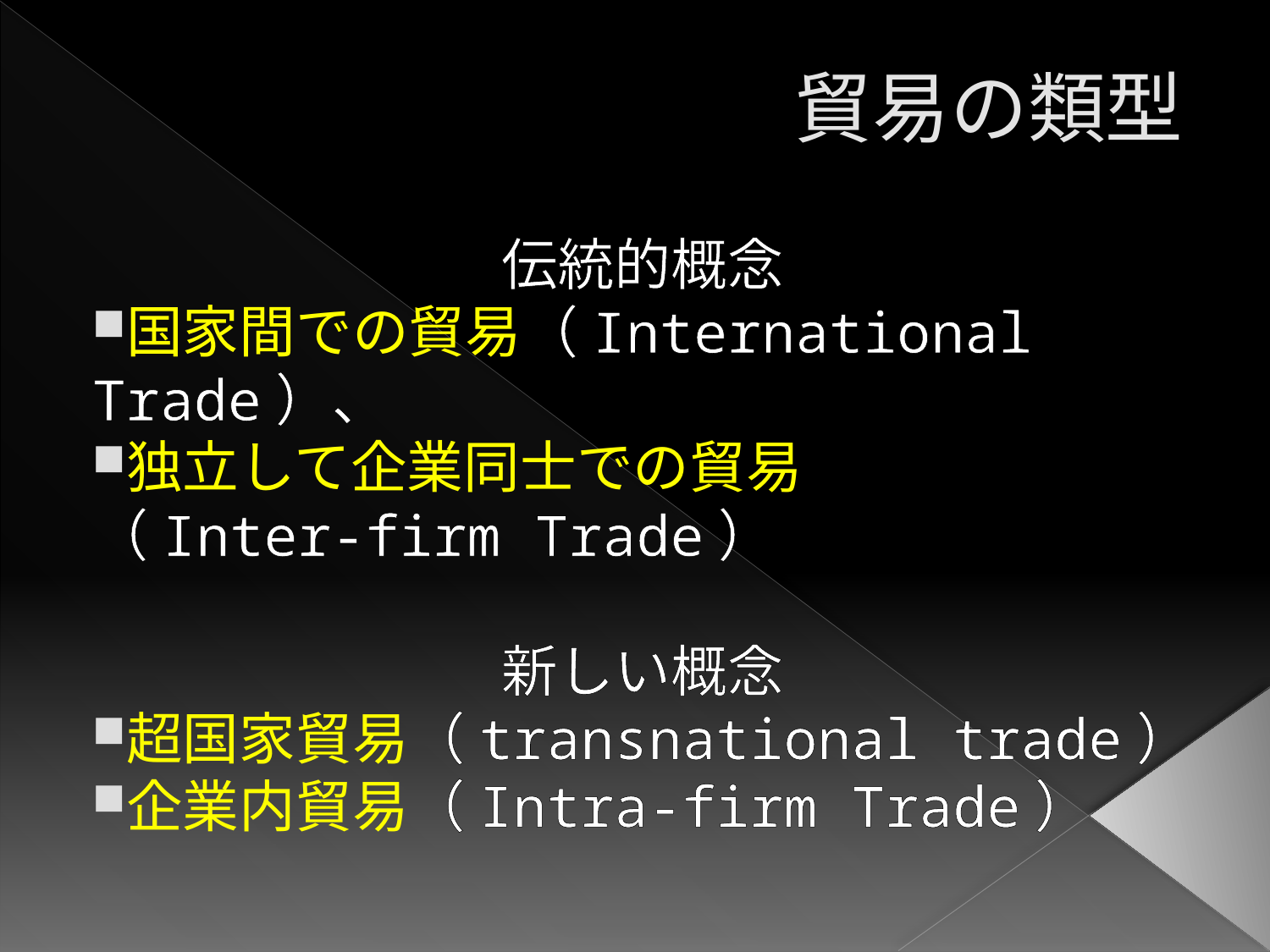

# 貿易の類型
伝統的概念
国家間での貿易（International Trade）、
独立して企業同士での貿易
（Inter-firm Trade）

新しい概念
超国家貿易（transnational trade）
企業内貿易（Intra-firm Trade）